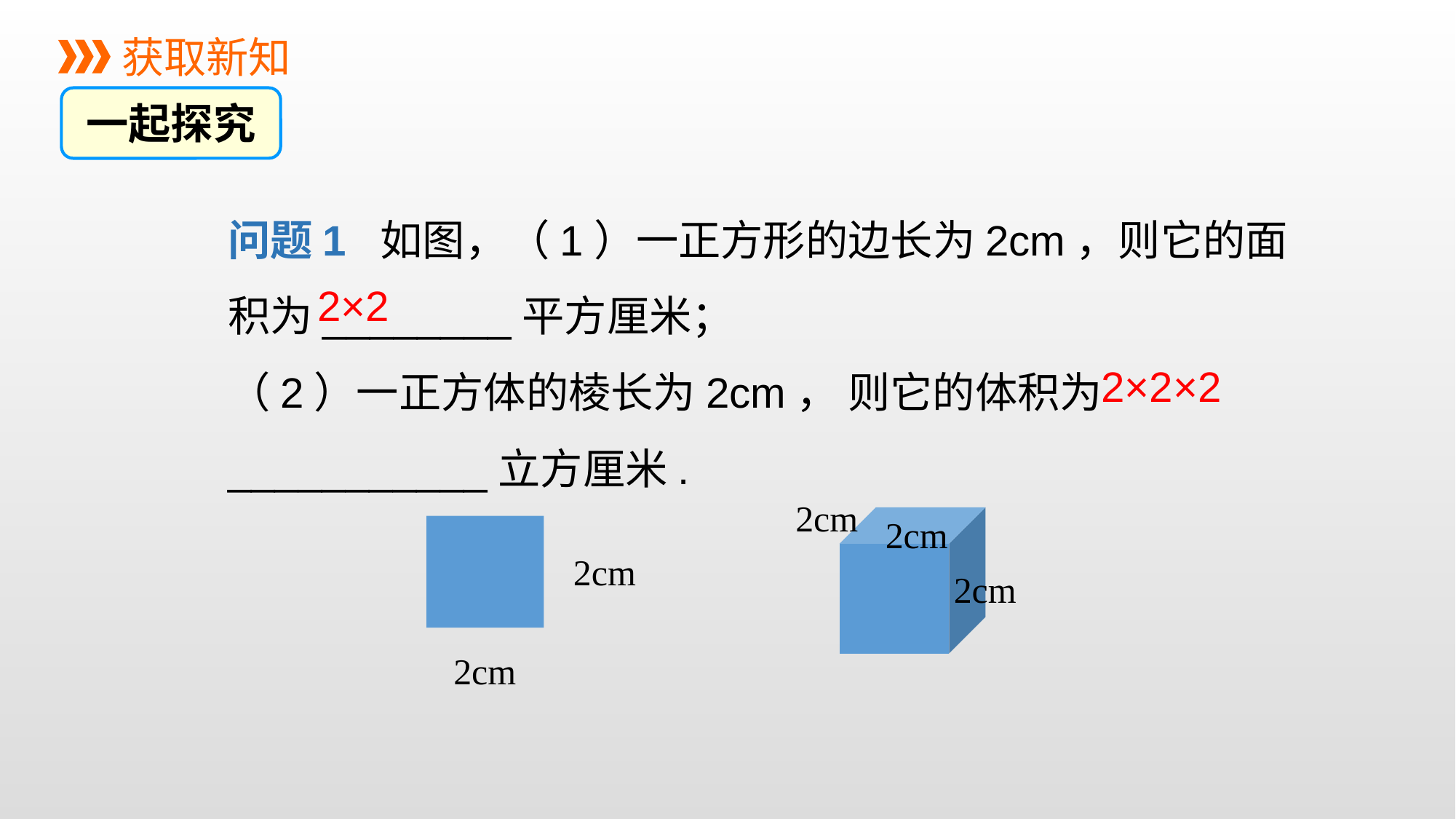

获取新知

一起探究
问题1  如图，（1）一正方形的边长为2cm，则它的面积为________平方厘米；
（2）一正方体的棱长为2cm， 则它的体积为___________立方厘米.
2×2
2×2×2
2cm
2cm

2cm

2cm
2cm